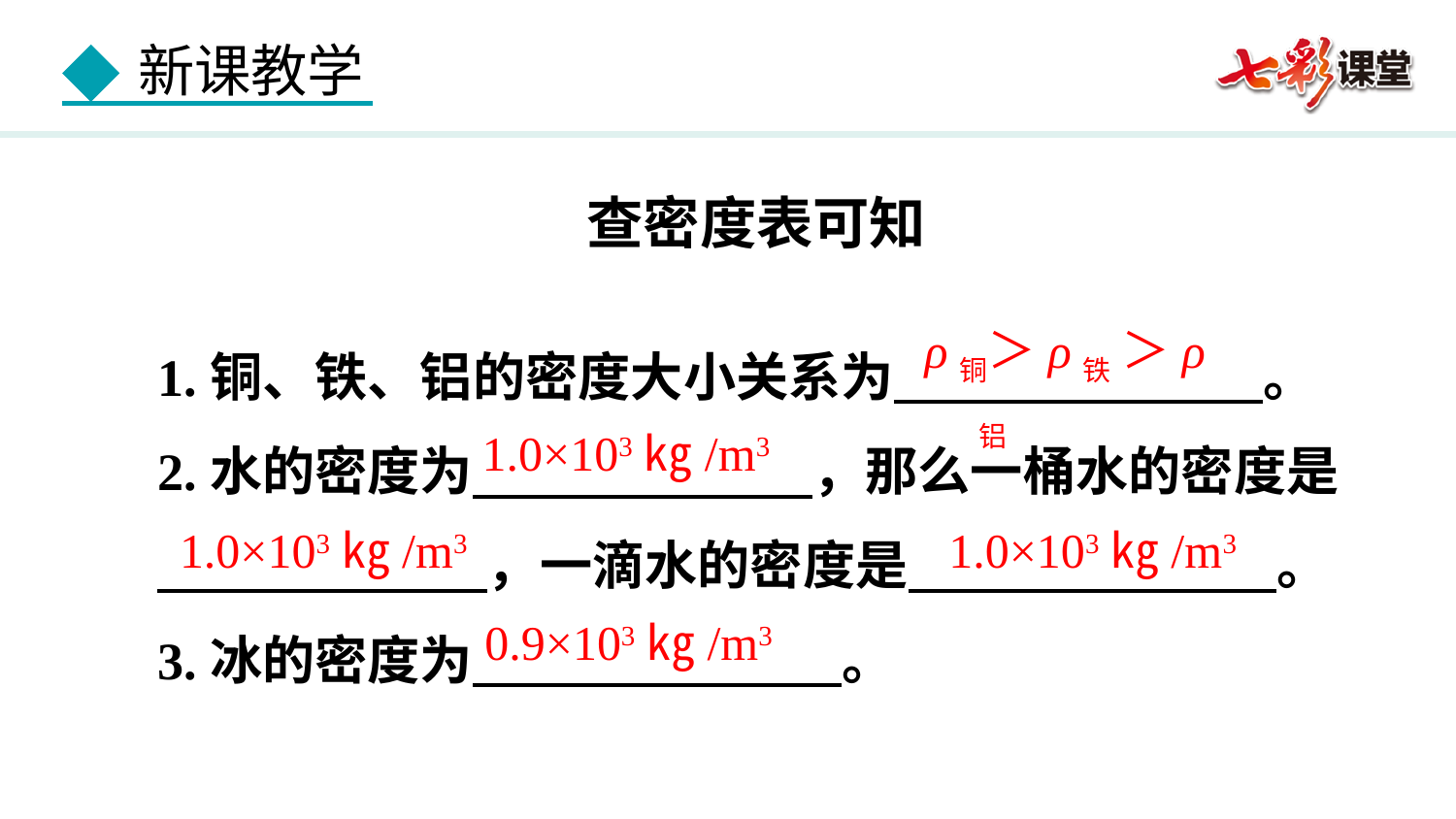

查密度表可知
1.铜、铁、铝的密度大小关系为　　　　　　　。
2.水的密度为　　　　　　  ，那么一桶水的密度是
　　　          　，一滴水的密度是　　　　　　　。
3.冰的密度为　　　　　　　。
ρ铜＞ρ铁 ＞ρ铝
1.0×103㎏/m3
1.0×103㎏/m3
1.0×103㎏/m3
0.9×103㎏/m3